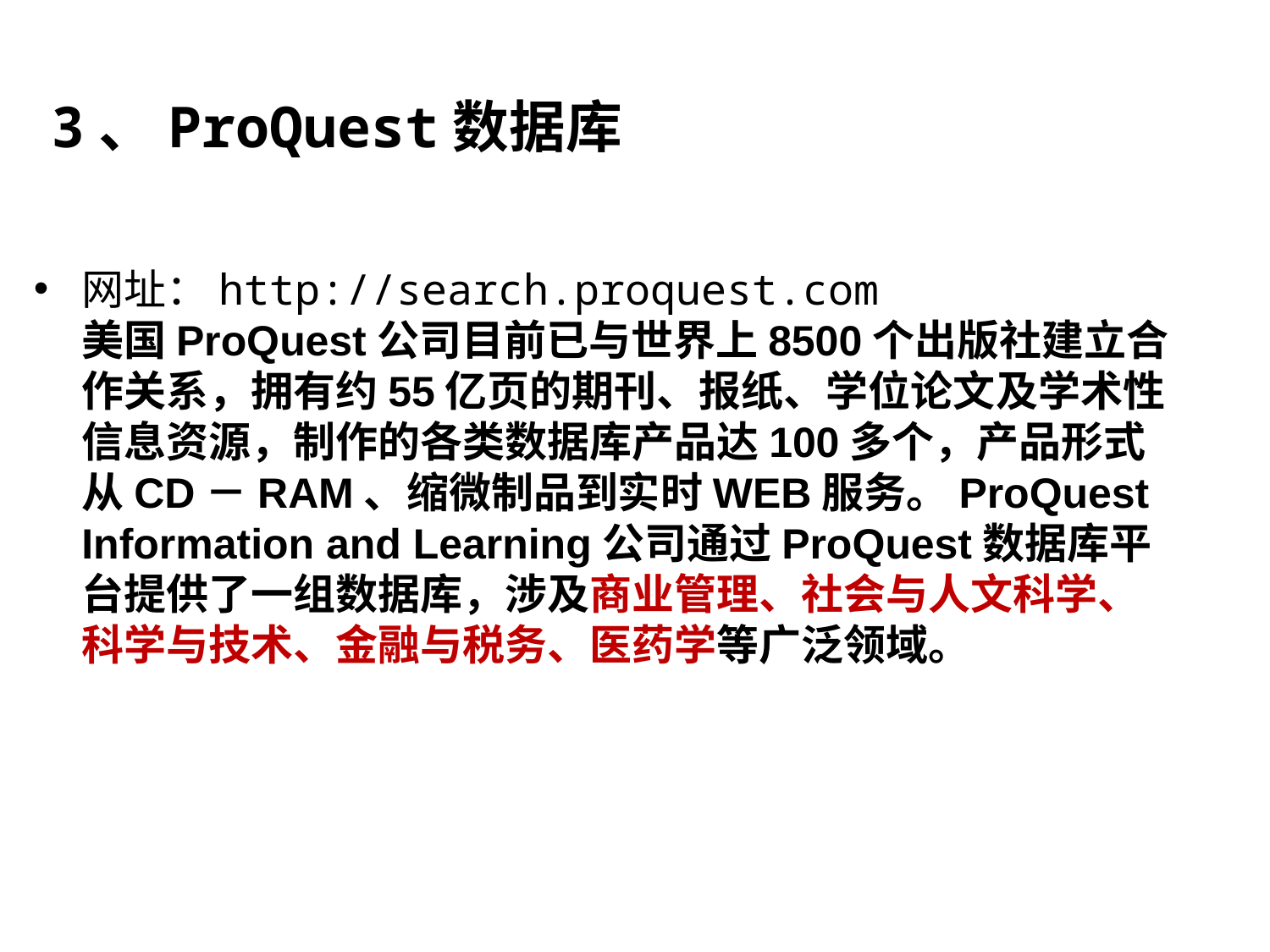

# 3、ProQuest数据库
网址：http://search.proquest.com
美国ProQuest公司目前已与世界上8500个出版社建立合作关系，拥有约55亿页的期刊、报纸、学位论文及学术性信息资源，制作的各类数据库产品达100多个，产品形式从CD－RAM、缩微制品到实时WEB服务。ProQuest Information and Learning公司通过ProQuest数据库平台提供了一组数据库，涉及商业管理、社会与人文科学、科学与技术、金融与税务、医药学等广泛领域。